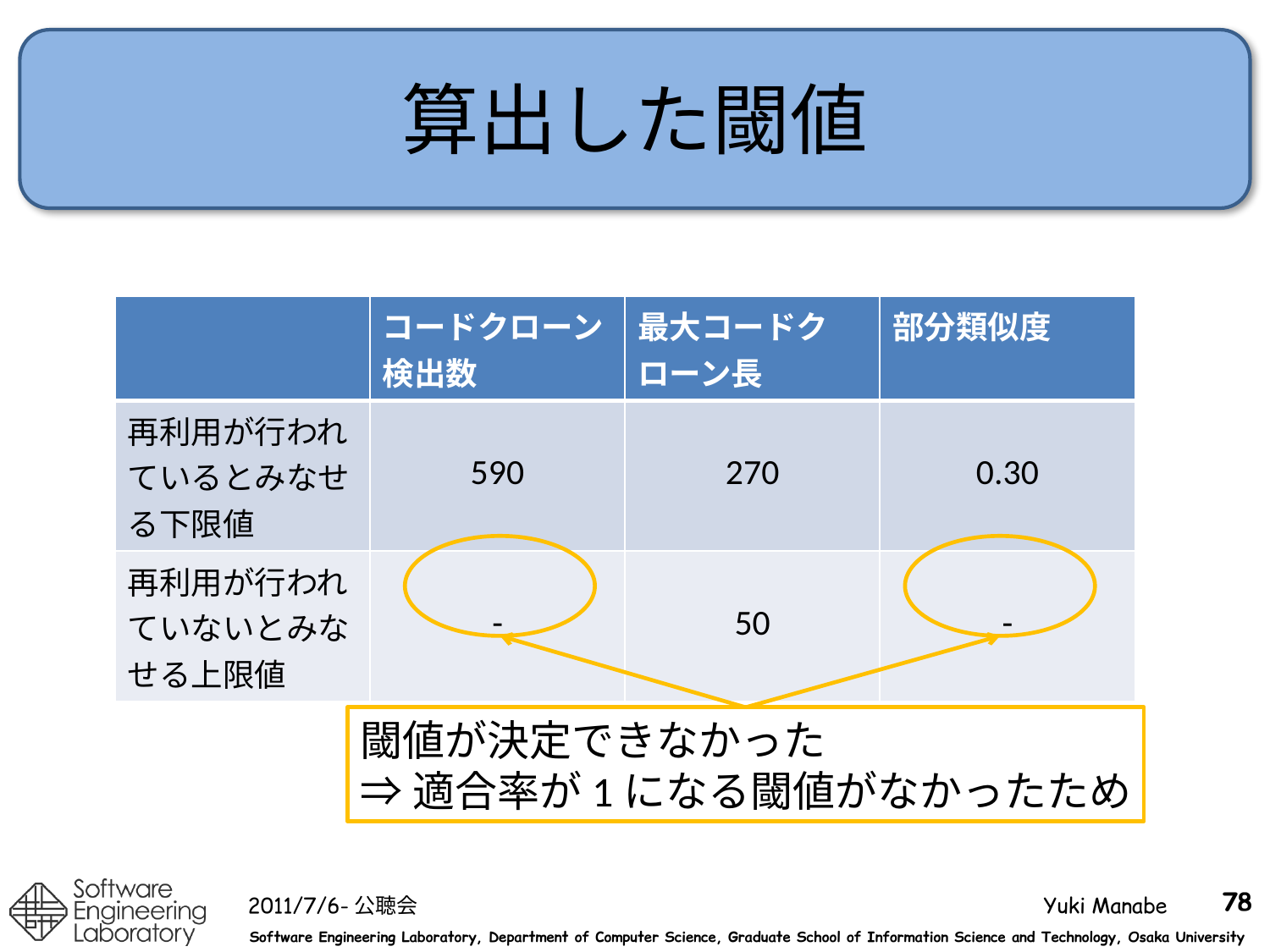

# 算出した閾値
|  | コードクローン検出数 | 最大コードクローン長 | 部分類似度 |
| --- | --- | --- | --- |
| 再利用が行われているとみなせる下限値 | 590 | 270 | 0.30 |
| 再利用が行われていないとみなせる上限値 | - | 50 | - |

閾値が決定できなかった
⇒適合率が1になる閾値がなかったため
78
2011/7/6-公聴会
Yuki Manabe